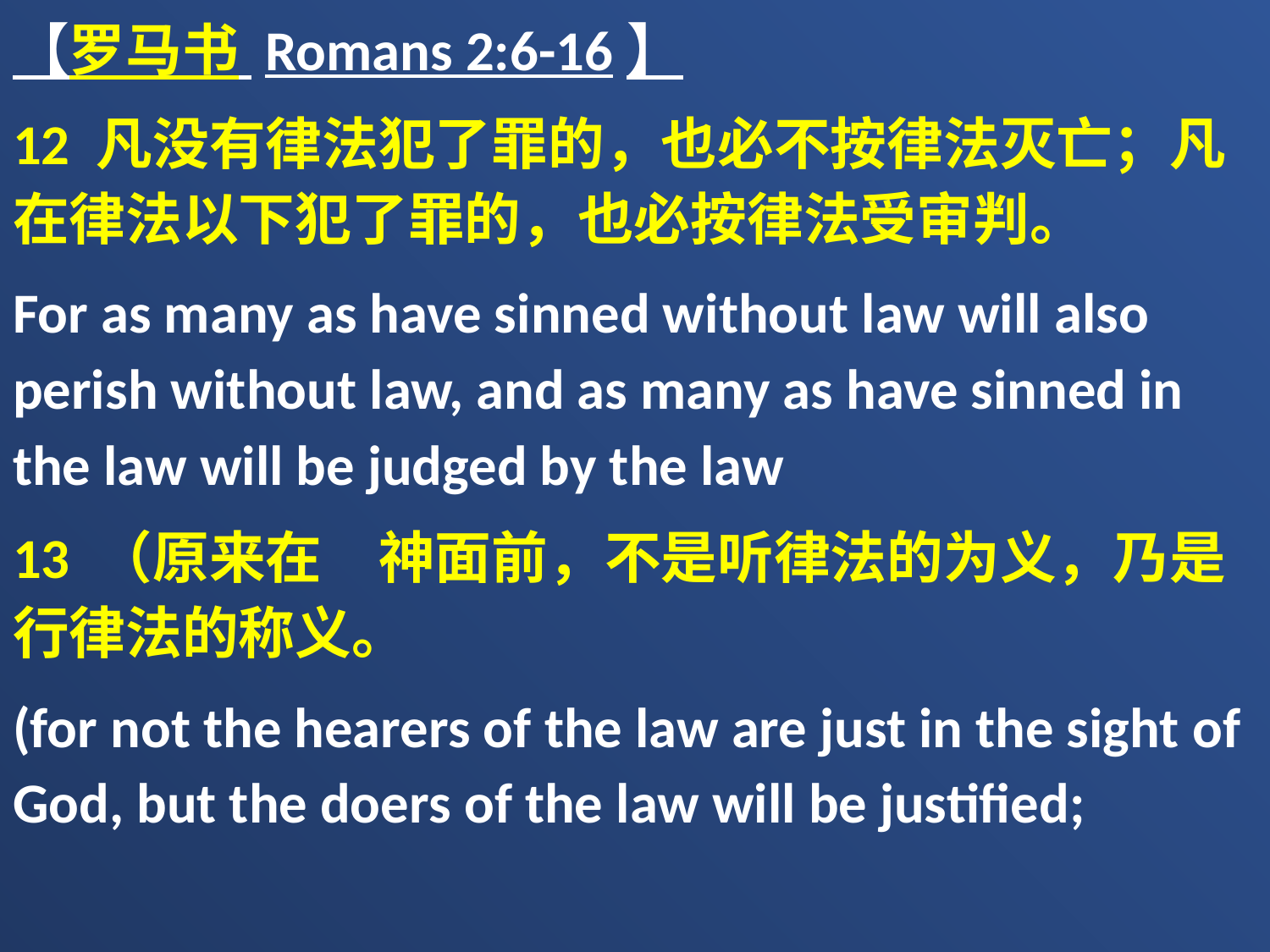

【罗马书 Romans 2:6-16】
12 凡没有律法犯了罪的，也必不按律法灭亡；凡在律法以下犯了罪的，也必按律法受审判。
For as many as have sinned without law will also perish without law, and as many as have sinned in the law will be judged by the law
13 （原来在　神面前，不是听律法的为义，乃是行律法的称义。
(for not the hearers of the law are just in the sight of God, but the doers of the law will be justified;